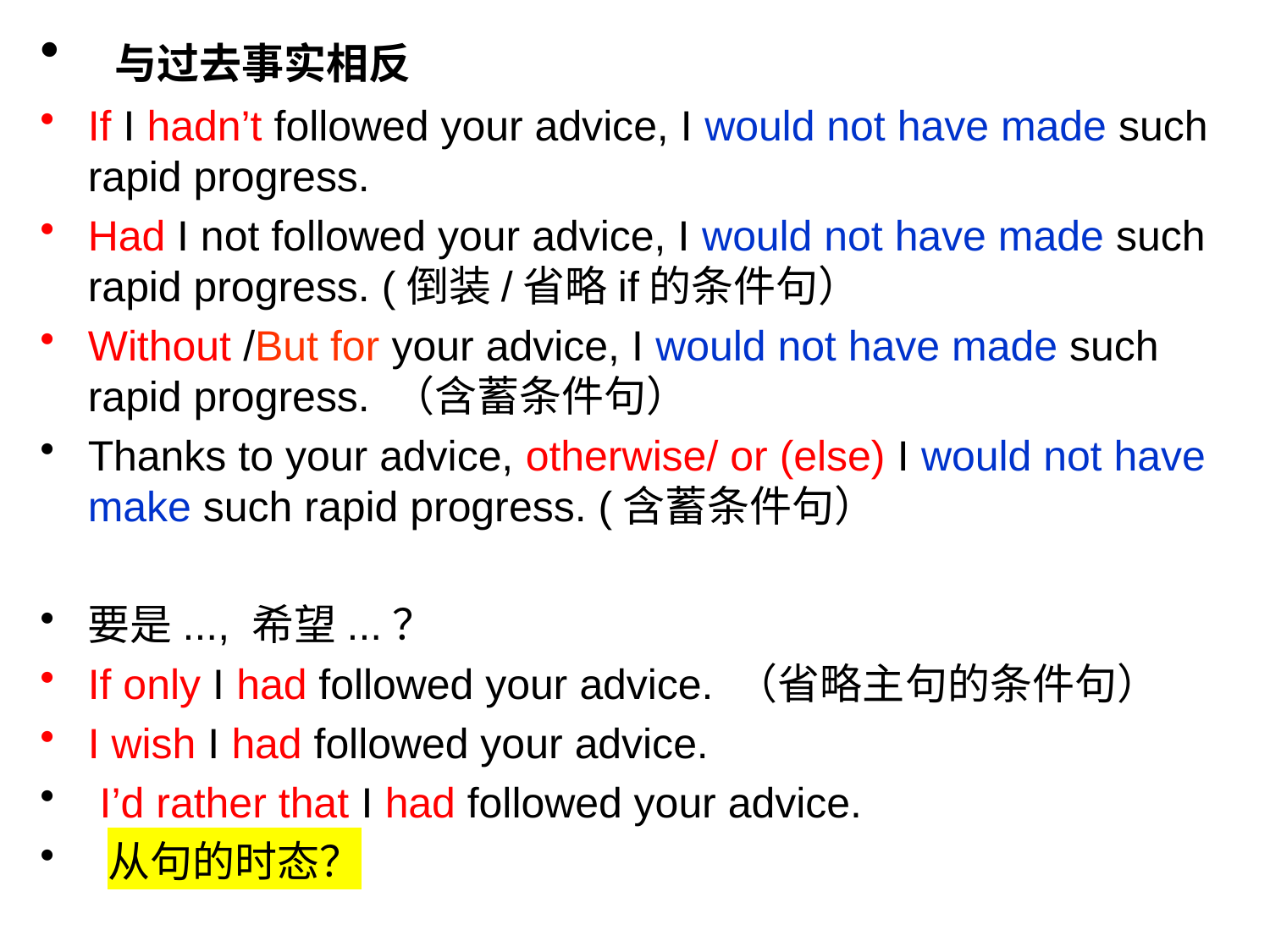

与过去事实相反
If I hadn’t followed your advice, I would not have made such rapid progress.
Had I not followed your advice, I would not have made such rapid progress. (倒装/省略if的条件句）
Without /But for your advice, I would not have made such rapid progress. （含蓄条件句）
Thanks to your advice, otherwise/ or (else) I would not have make such rapid progress. (含蓄条件句）

要是..., 希望...？
If only I had followed your advice. （省略主句的条件句）
I wish I had followed your advice.
 I’d rather that I had followed your advice.
 从句的时态？